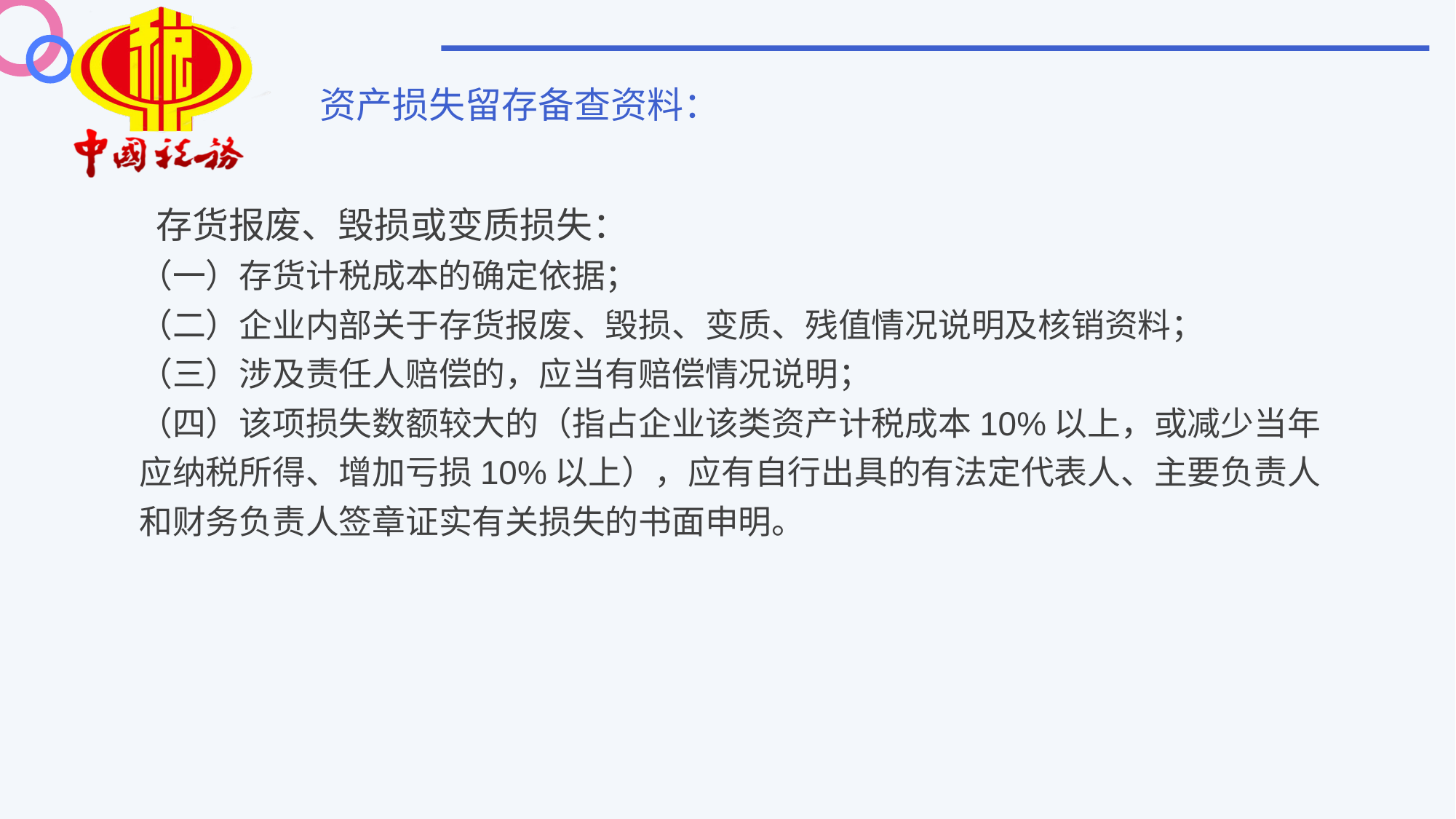

资产损失留存备查资料：
 存货报废、毁损或变质损失：
（一）存货计税成本的确定依据；
（二）企业内部关于存货报废、毁损、变质、残值情况说明及核销资料；
（三）涉及责任人赔偿的，应当有赔偿情况说明；
（四）该项损失数额较大的（指占企业该类资产计税成本10%以上，或减少当年应纳税所得、增加亏损10%以上），应有自行出具的有法定代表人、主要负责人和财务负责人签章证实有关损失的书面申明。